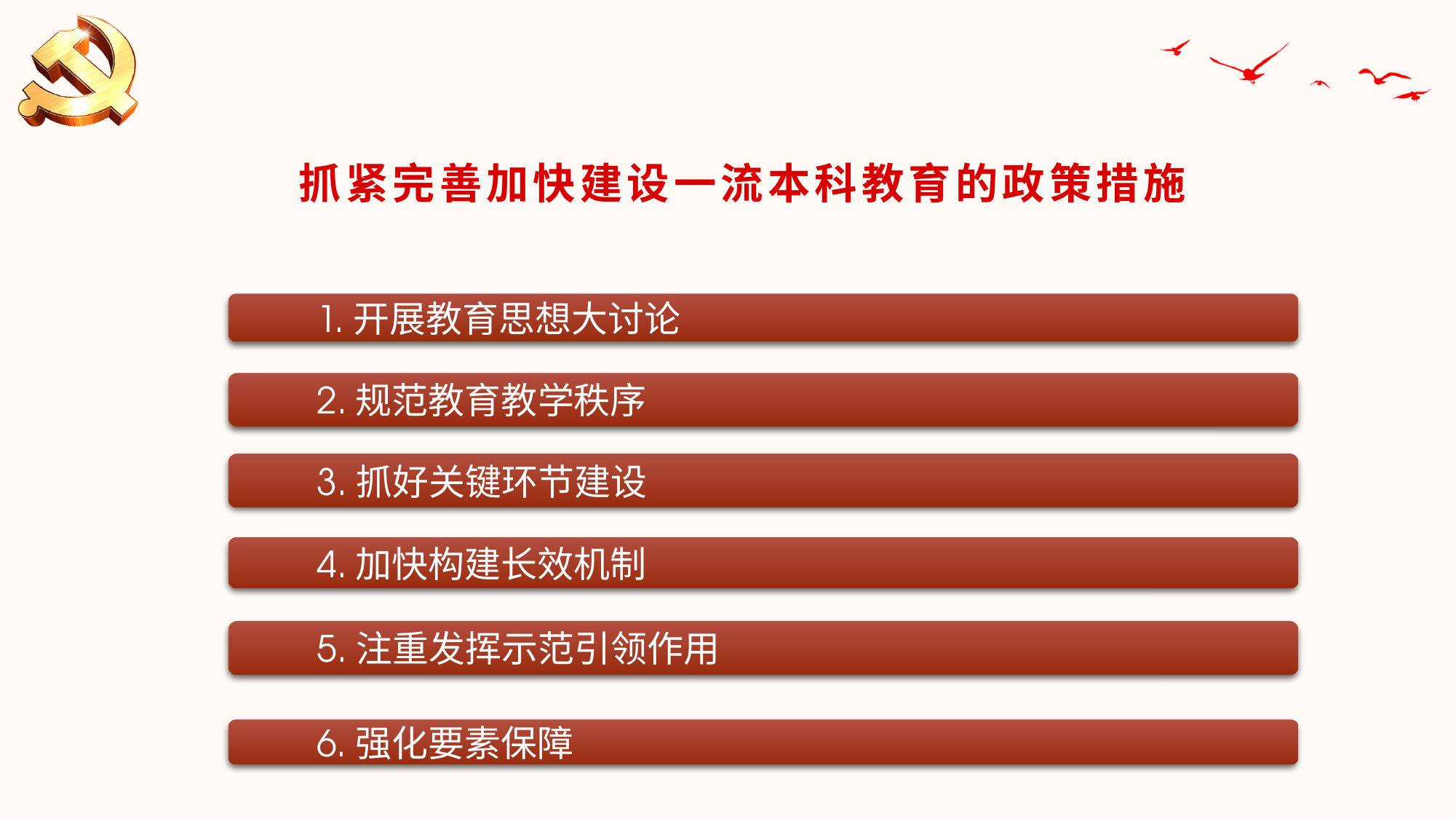

# 抓紧完善加快建设一流本科教育的政策措施
1.开展教育思想大讨论

2.规范教育教学秩序
3.抓好关键环节建设
4.加快构建长效机制
5.注重发挥示范引领作用
6.强化要素保障